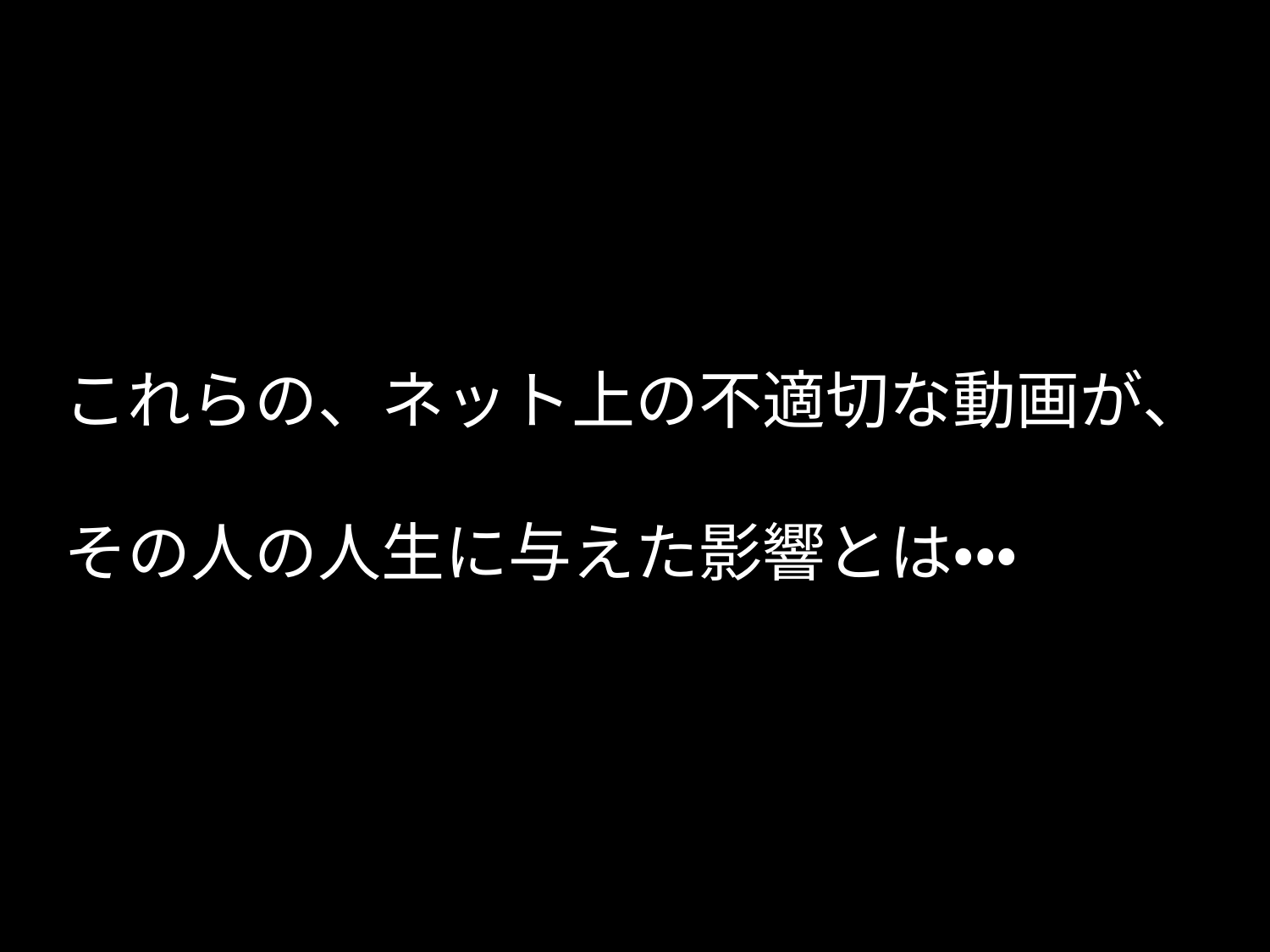

これらの、ネット上の不適切な動画が、

その人の人生に与えた影響とは・・・